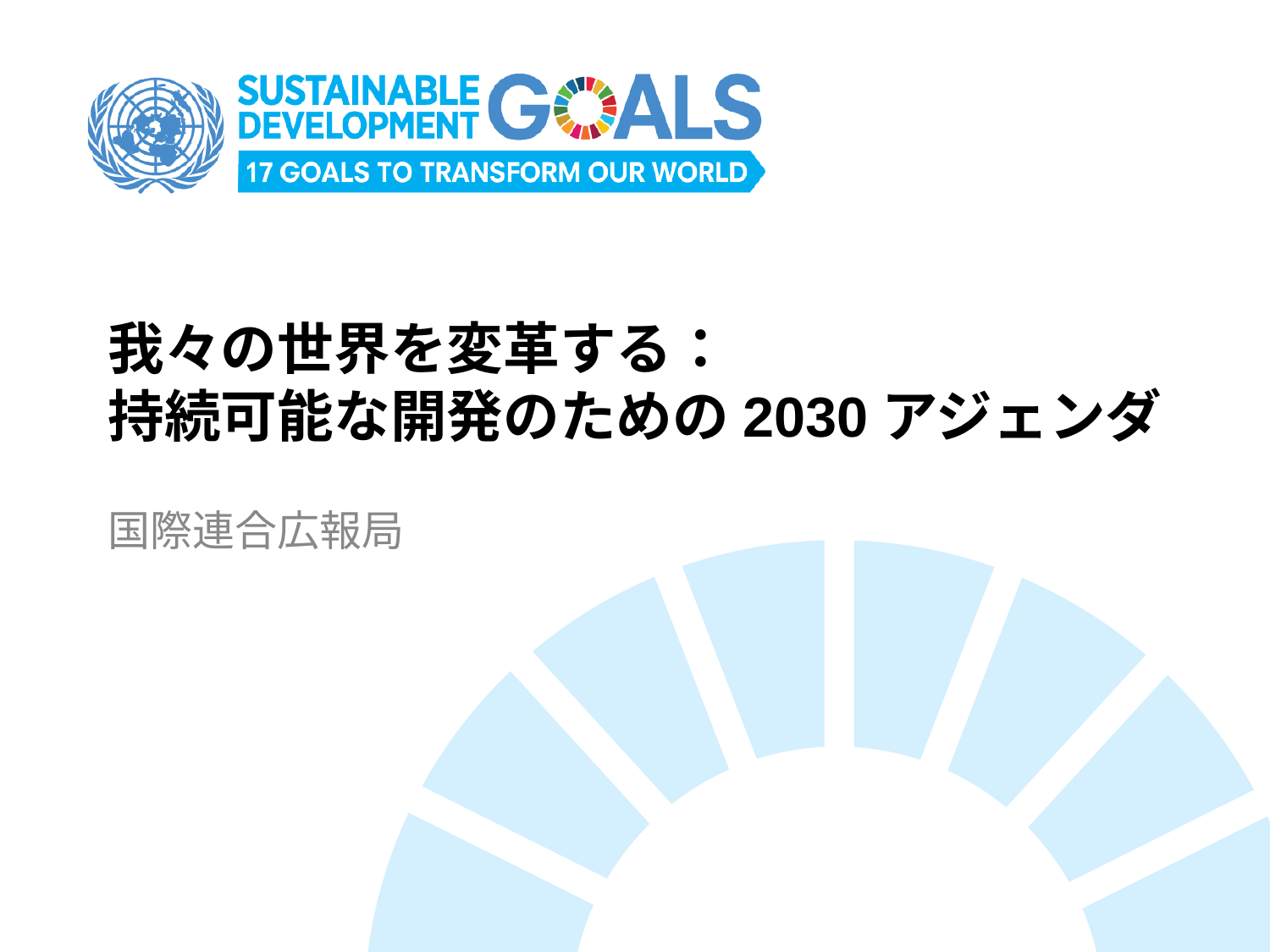

# 我々の世界を変革する： 持続可能な開発のための2030アジェンダ
国際連合広報局